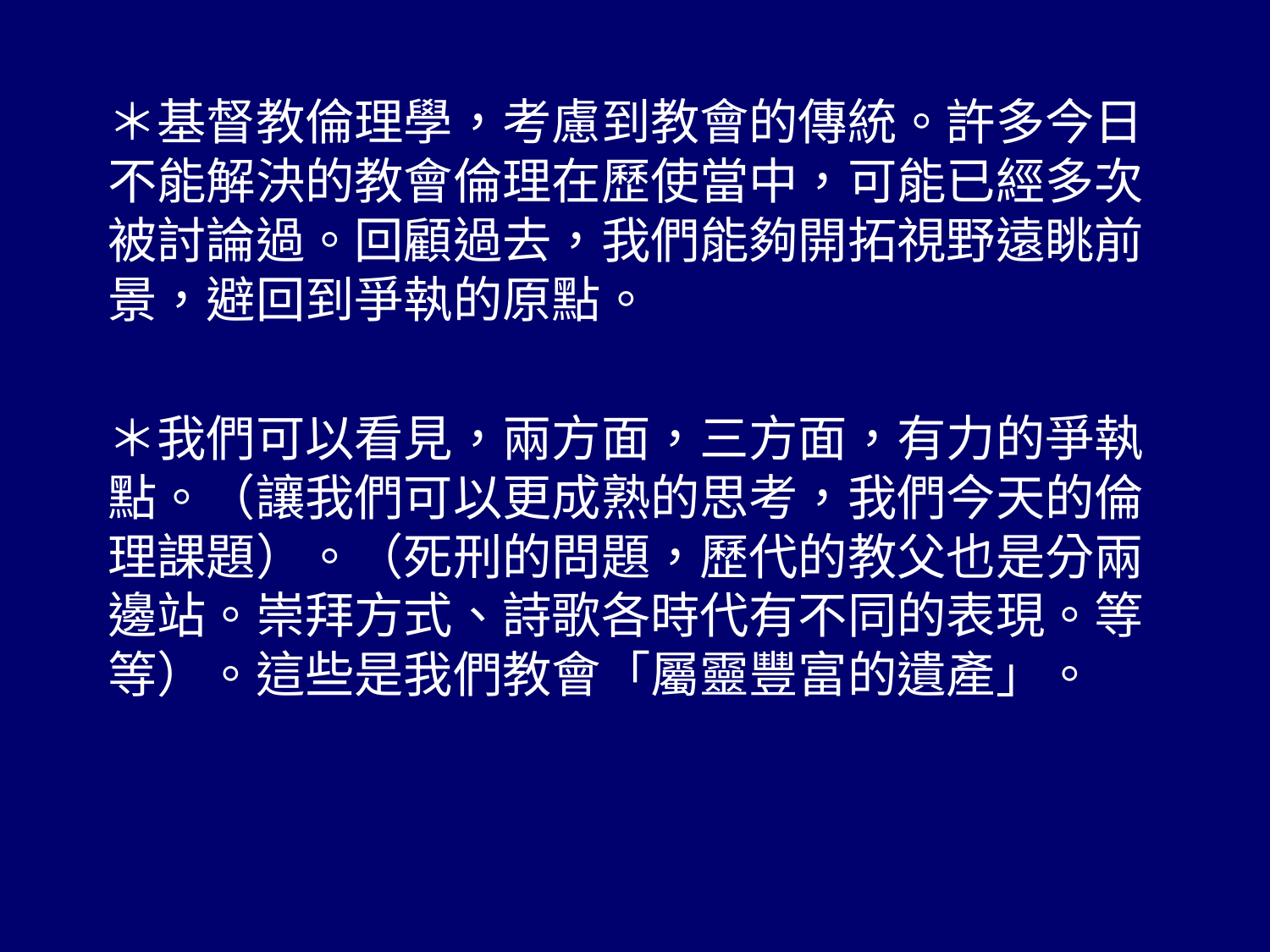

＊基督教倫理學，考慮到教會的傳統。許多今日不能解決的教會倫理在歷使當中，可能已經多次被討論過。回顧過去，我們能夠開拓視野遠眺前景，避回到爭執的原點。

＊我們可以看見，兩方面，三方面，有力的爭執點。（讓我們可以更成熟的思考，我們今天的倫理課題）。（死刑的問題，歷代的教父也是分兩邊站。崇拜方式、詩歌各時代有不同的表現。等等）。這些是我們教會「屬靈豐富的遺產」。